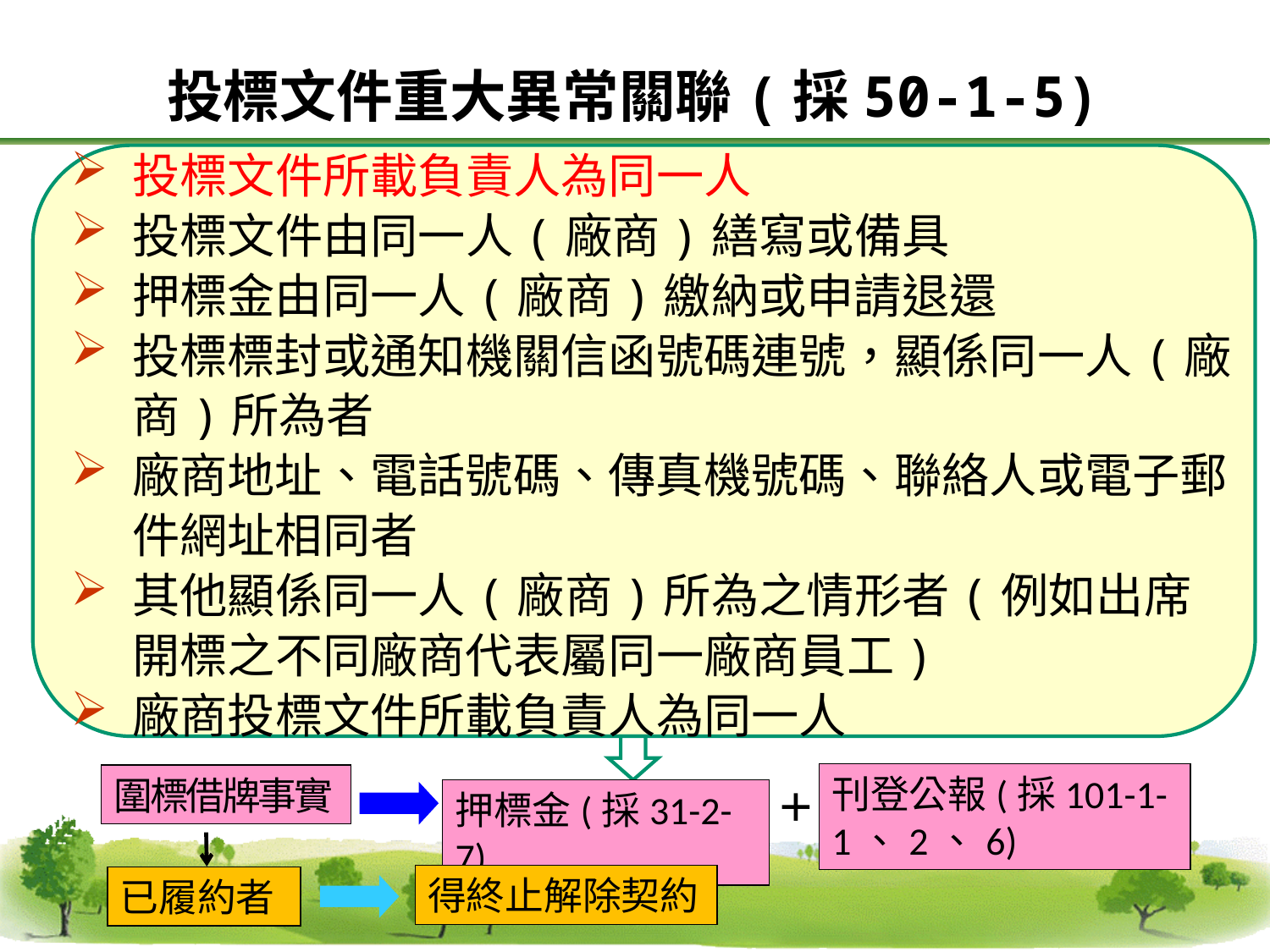

投標文件重大異常關聯(採50-1-5)
投標文件所載負責人為同一人
投標文件由同一人(廠商)繕寫或備具
押標金由同一人(廠商)繳納或申請退還
投標標封或通知機關信函號碼連號，顯係同一人(廠商)所為者
廠商地址、電話號碼、傳真機號碼、聯絡人或電子郵件網址相同者
其他顯係同一人(廠商)所為之情形者(例如出席開標之不同廠商代表屬同一廠商員工)
廠商投標文件所載負責人為同一人

刊登公報(採101-1-1、2、6)
圍標借牌事實
＋
押標金(採31-2-7)

得終止解除契約
已履約者